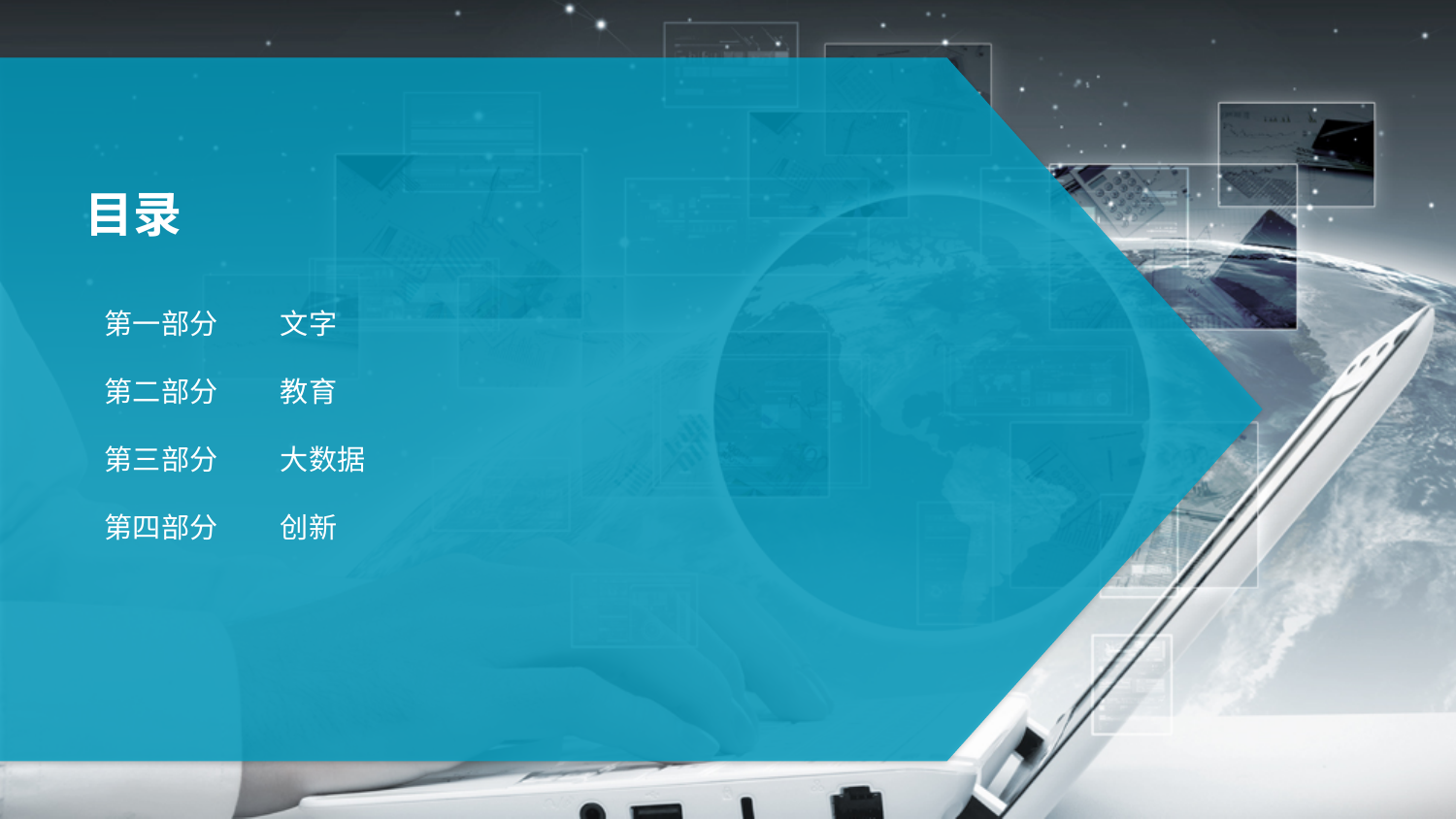

目录
第一部分
第二部分
第三部分
第四部分
文字
教育
大数据
创新